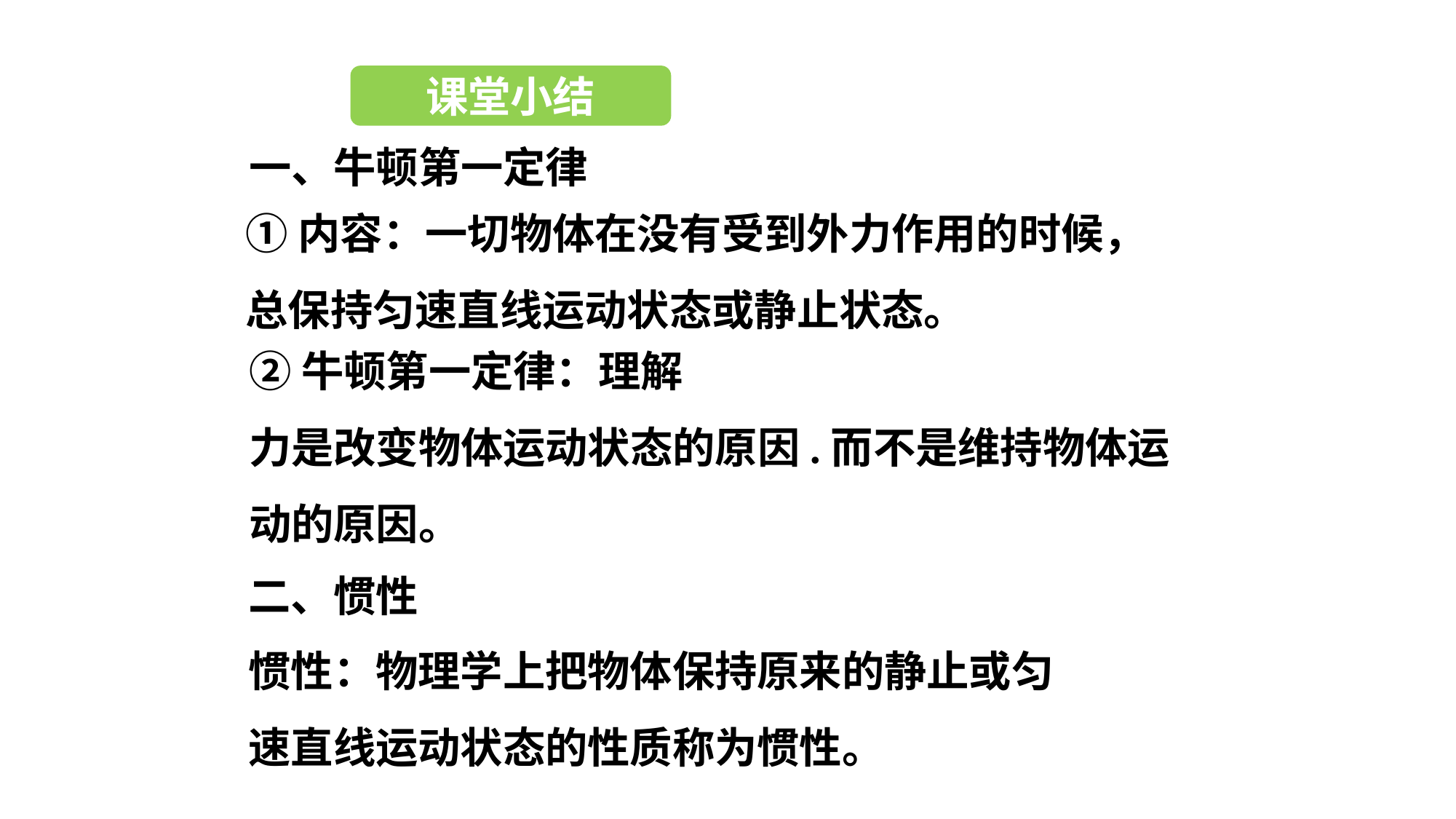

课堂小结
一、牛顿第一定律
①内容：一切物体在没有受到外力作用的时候，总保持匀速直线运动状态或静止状态。
②牛顿第一定律：理解
力是改变物体运动状态的原因.而不是维持物体运动的原因。
二、惯性
惯性：物理学上把物体保持原来的静止或匀速直线运动状态的性质称为惯性。